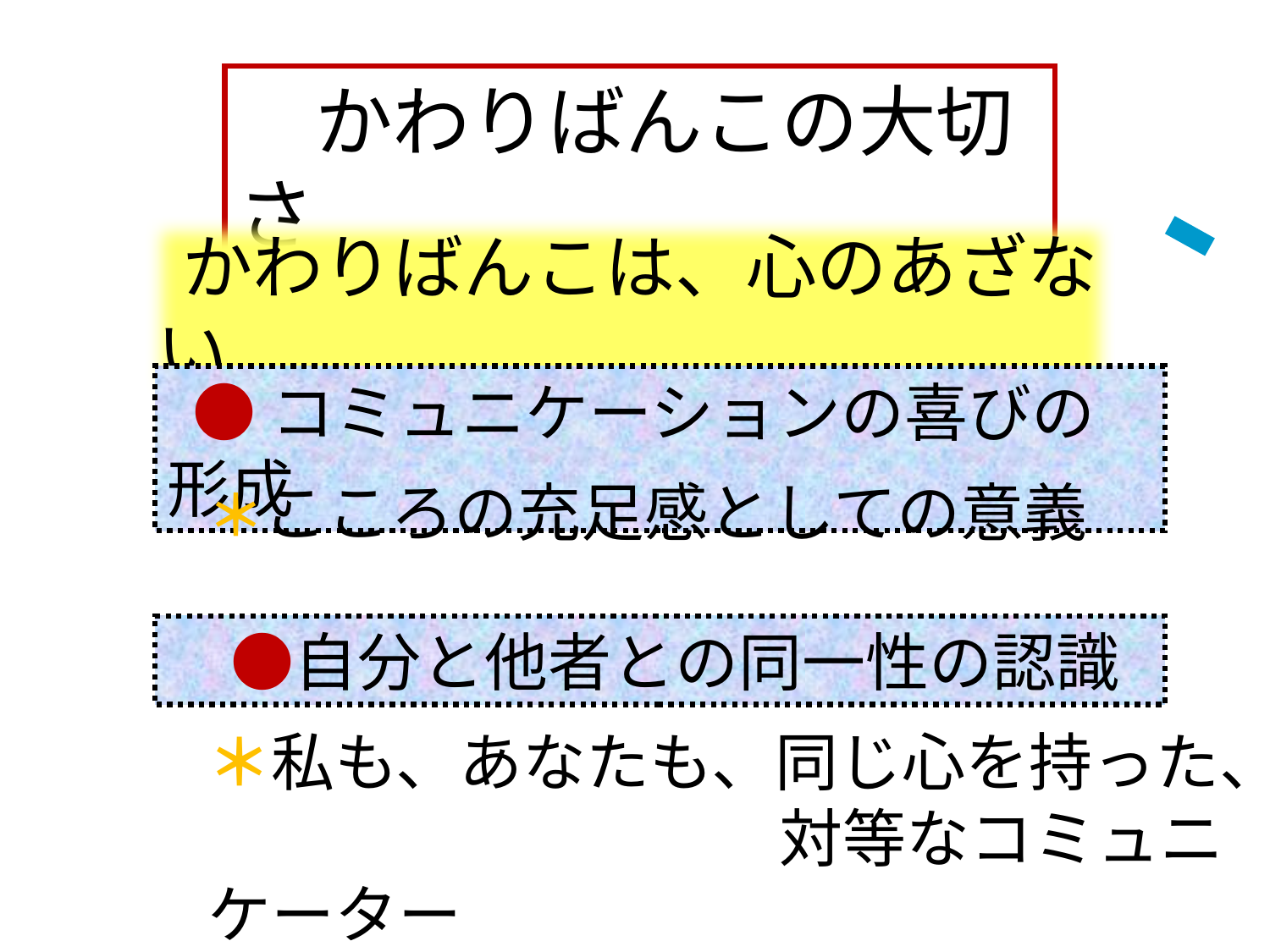

かわりばんこの大切さ

かわりばんこは、心のあざない
●コミュニケーションの喜びの形成
＊こころの充足感としての意義
　●自分と他者との同一性の認識
＊私も、あなたも、同じ心を持った、
　　　　　　　　　対等なコミュニケーター